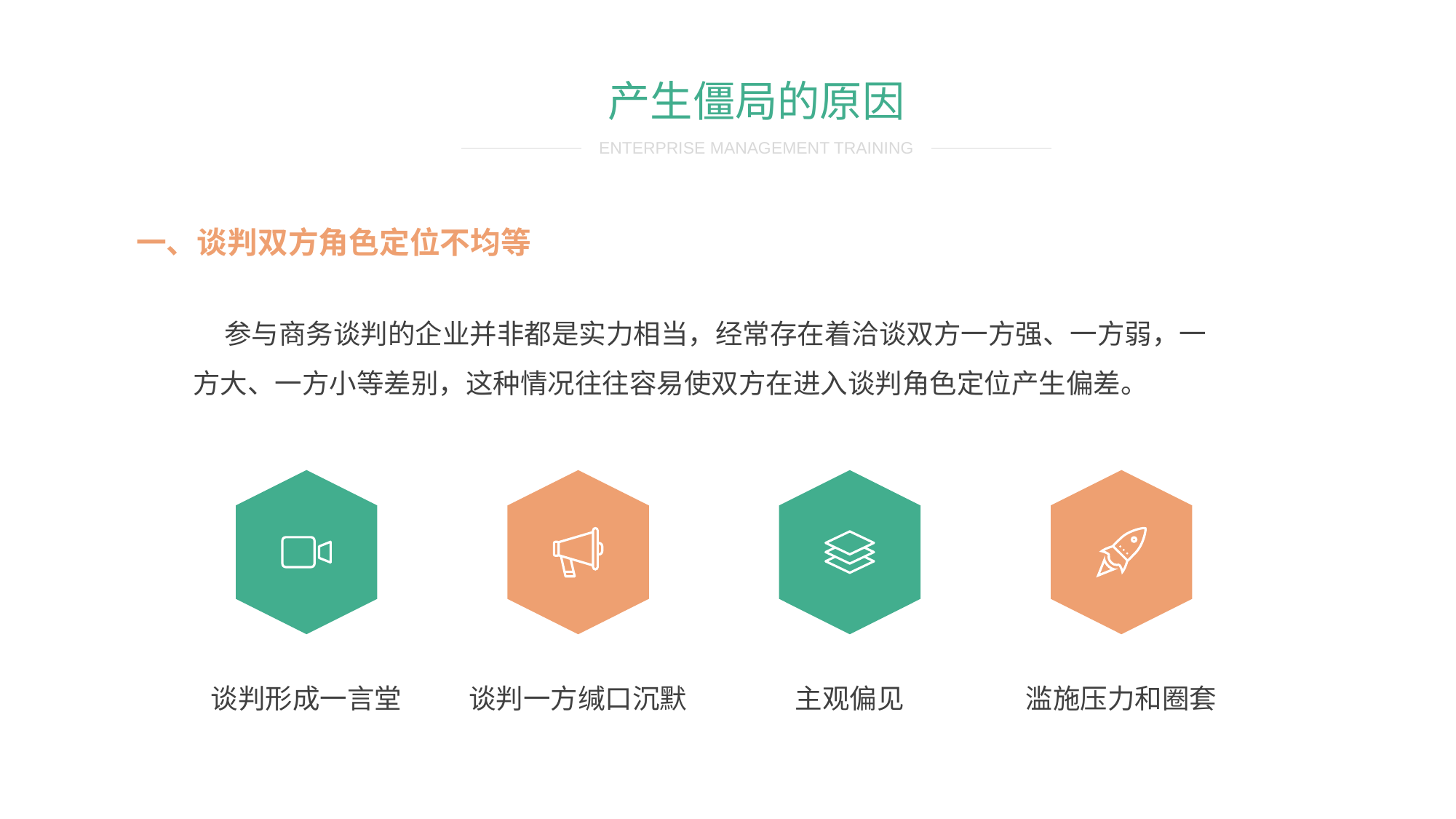

产生僵局的原因
ENTERPRISE MANAGEMENT TRAINING
一、谈判双方角色定位不均等
    参与商务谈判的企业并非都是实力相当，经常存在着洽谈双方一方强、一方弱，一方大、一方小等差别，这种情况往往容易使双方在进入谈判角色定位产生偏差。

主观偏见
谈判形成一言堂
谈判一方缄口沉默
滥施压力和圈套